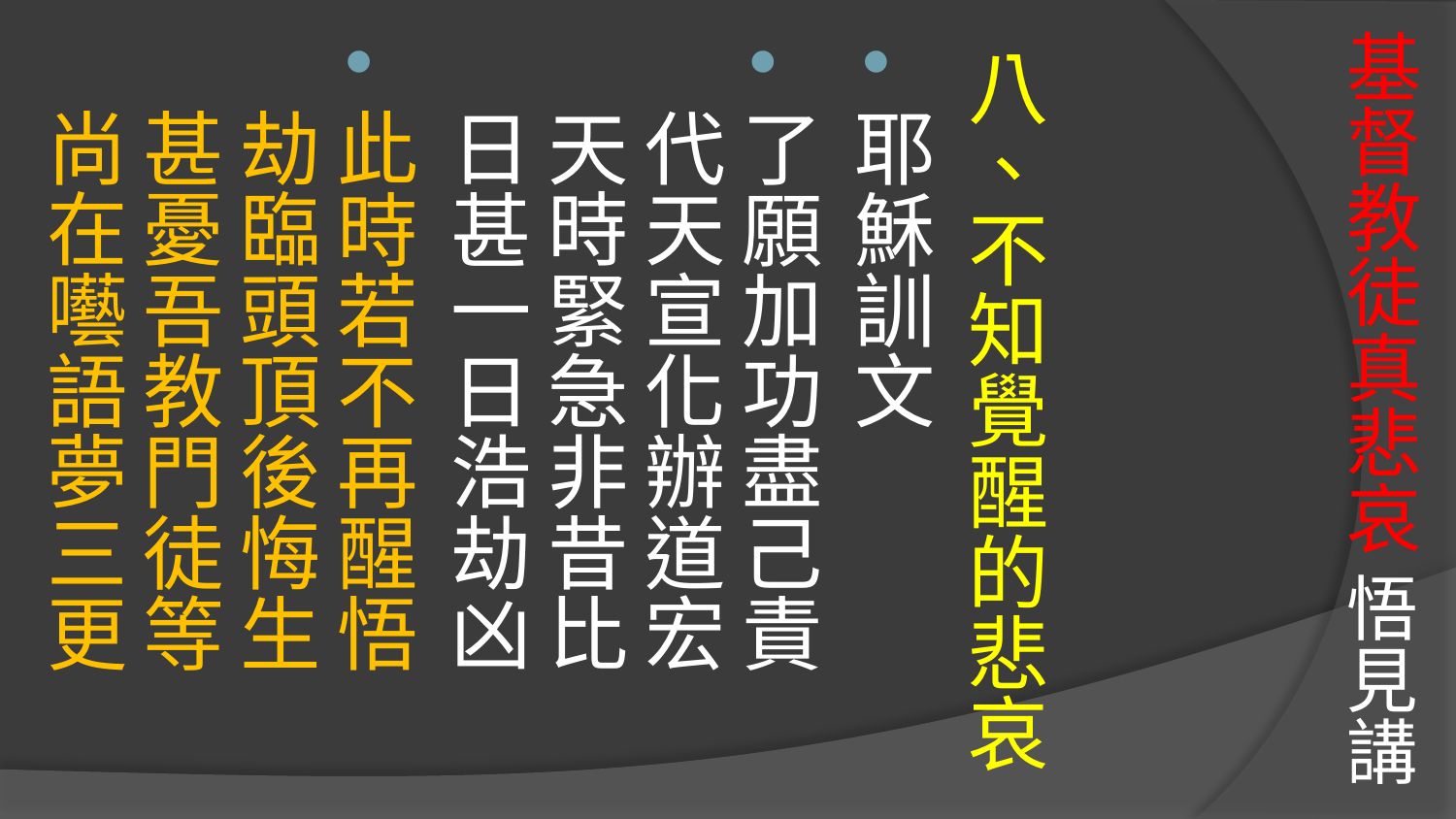

# 基督教徒真悲哀 悟見講
八、不知覺醒的悲哀
耶穌訓文
了願加功盡己責　代天宣化辦道宏　
天時緊急非昔比　日甚一日浩劫凶
此時若不再醒悟　劫臨頭頂後悔生　
甚憂吾教門徒等　尚在囈語夢三更